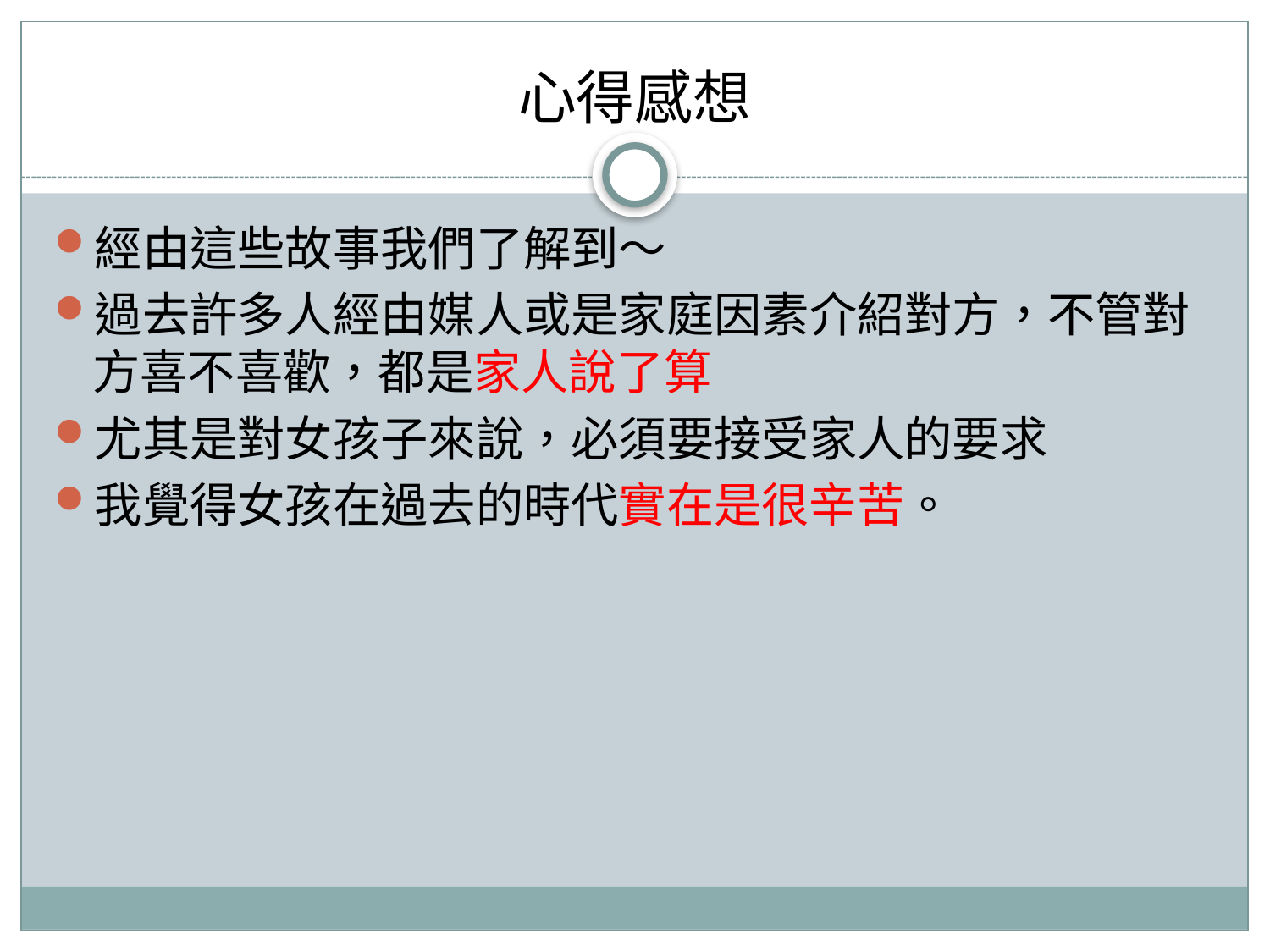

# 心得感想
經由這些故事我們了解到～
過去許多人經由媒人或是家庭因素介紹對方，不管對方喜不喜歡，都是家人說了算
尤其是對女孩子來說，必須要接受家人的要求
我覺得女孩在過去的時代實在是很辛苦。